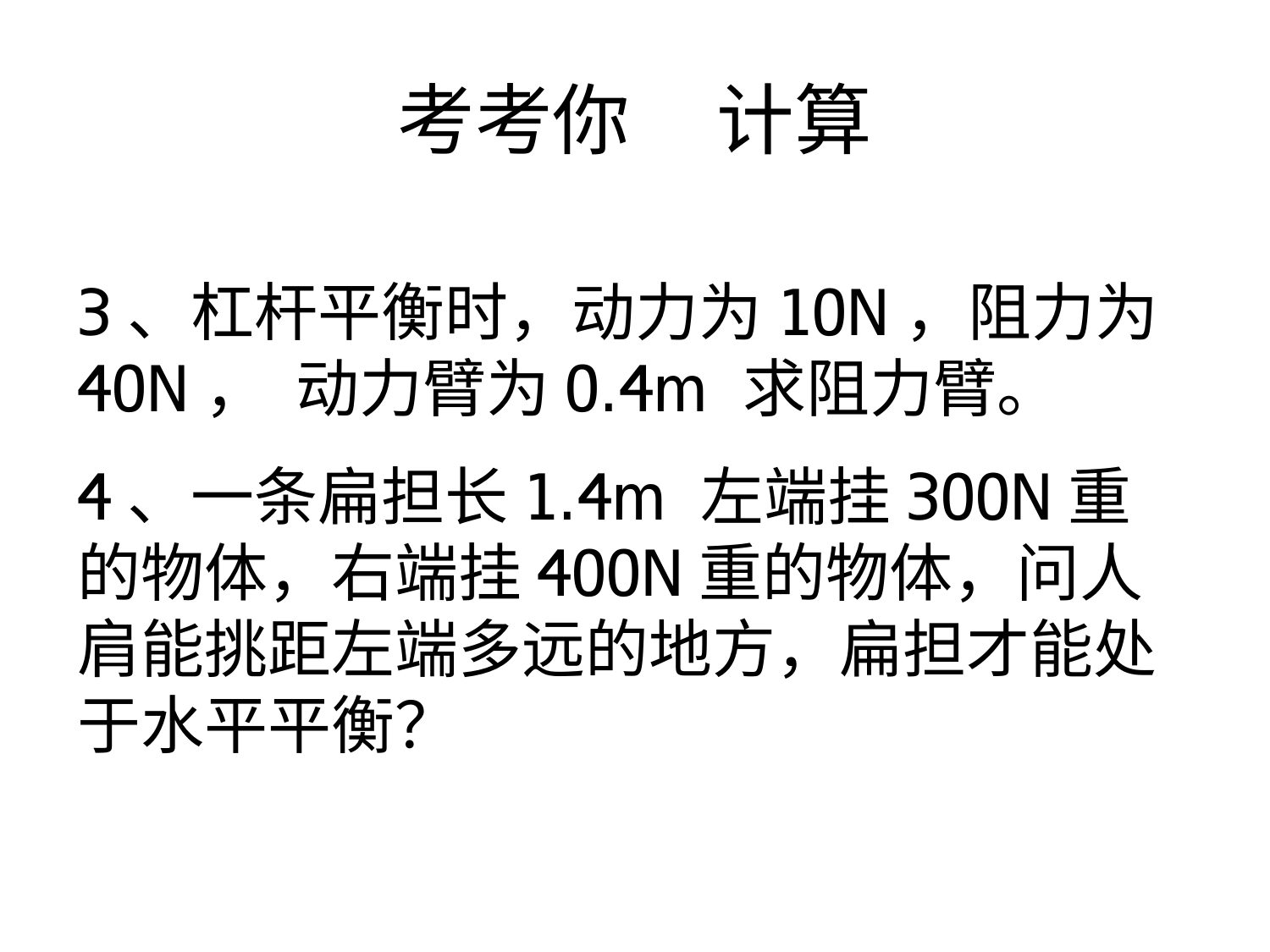

# 考考你     计算
3、杠杆平衡时，动力为10N，阻力为40N，  动力臂为0.4m 求阻力臂。
4、一条扁担长1.4m 左端挂300N重的物体，右端挂400N重的物体，问人肩能挑距左端多远的地方，扁担才能处于水平平衡？